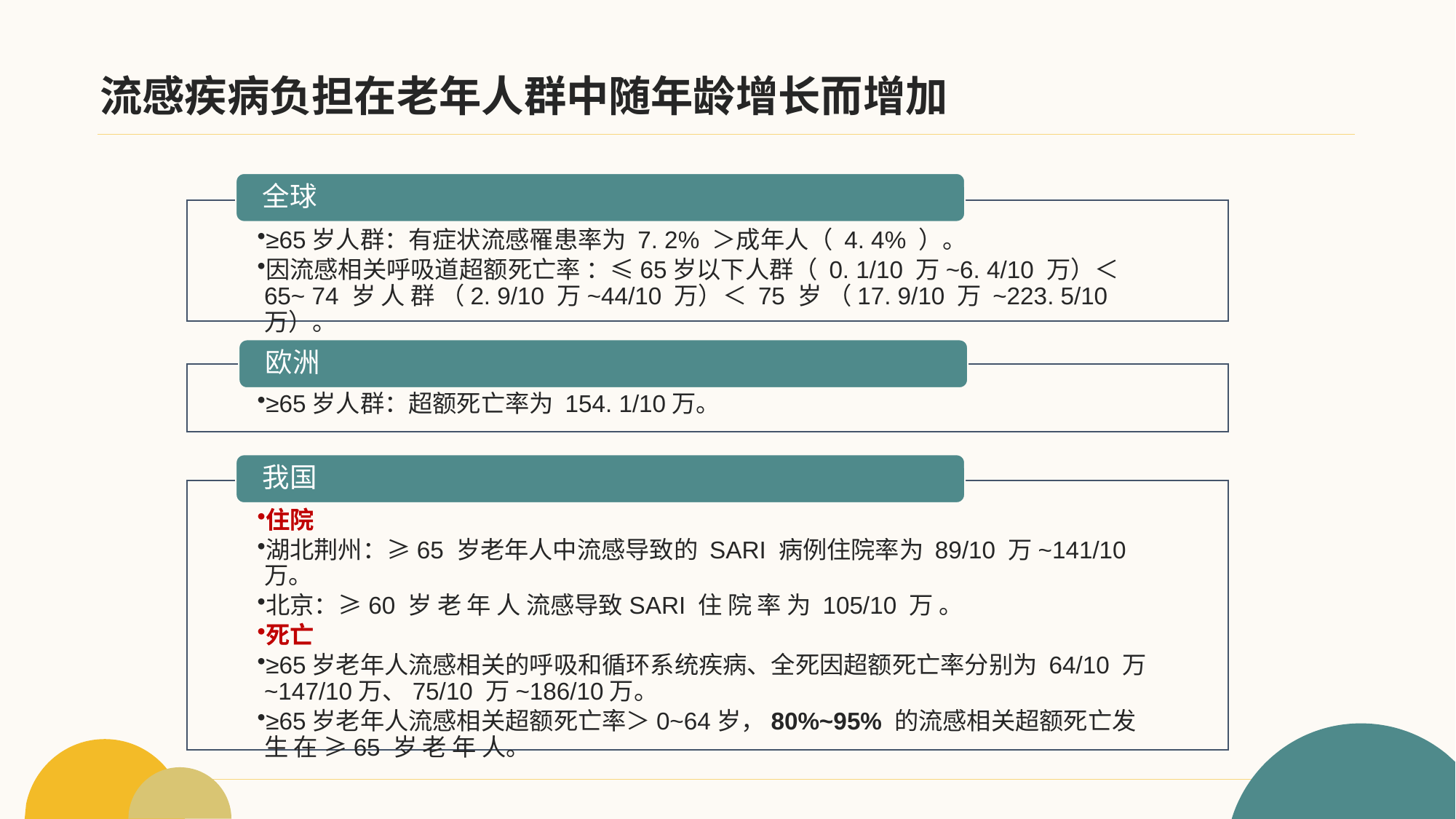

# 流感疾病负担在老年人群中随年龄增长而增加
全球
≥65岁人群：有症状流感罹患率为 7. 2% ＞成年人（ 4. 4% ）。
因流感相关呼吸道超额死亡率 ：≤65岁以下人群（ 0. 1/10 万~6. 4/10 万）＜65~ 74 岁 人 群 （2. 9/10 万~44/10 万）＜ 75 岁 （17. 9/10 万 ~223. 5/10 万）。
欧洲
≥65岁人群：超额死亡率为 154. 1/10万。
我国
住院
湖北荆州：≥65 岁老年人中流感导致的 SARI 病例住院率为 89/10 万~141/10 万。
北京：≥60 岁 老 年 人 流感导致SARI 住 院 率 为 105/10 万 。
死亡
≥65岁老年人流感相关的呼吸和循环系统疾病、全死因超额死亡率分别为 64/10 万~147/10万、75/10 万~186/10万。
≥65岁老年人流感相关超额死亡率＞0~64岁，80%~95% 的流感相关超额死亡发生 在 ≥65 岁 老 年 人。